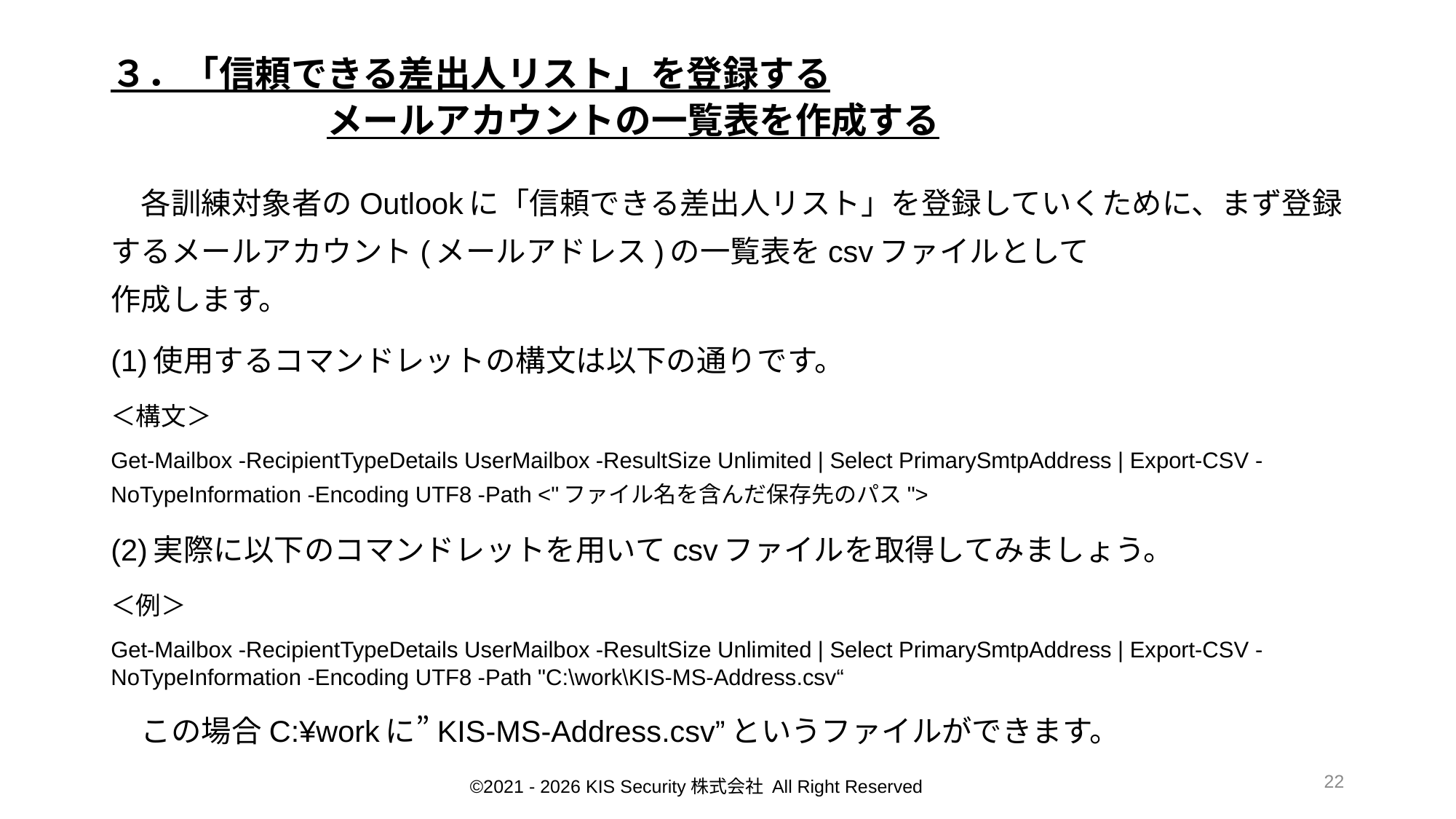

# ３．「信頼できる差出人リスト」を登録する 　　　　　　メールアカウントの一覧表を作成する
　各訓練対象者のOutlookに「信頼できる差出人リスト」を登録していくために、まず登録するメールアカウント(メールアドレス)の一覧表をcsvファイルとして
作成します。
(1)使用するコマンドレットの構文は以下の通りです。
＜構文＞
Get-Mailbox -RecipientTypeDetails UserMailbox -ResultSize Unlimited | Select PrimarySmtpAddress | Export-CSV -NoTypeInformation -Encoding UTF8 -Path <"ファイル名を含んだ保存先のパス">
(2)実際に以下のコマンドレットを用いてcsvファイルを取得してみましょう。
＜例＞
Get-Mailbox -RecipientTypeDetails UserMailbox -ResultSize Unlimited | Select PrimarySmtpAddress | Export-CSV -NoTypeInformation -Encoding UTF8 -Path "C:\work\KIS-MS-Address.csv“
　この場合C:¥workに”KIS-MS-Address.csv”というファイルができます。
22